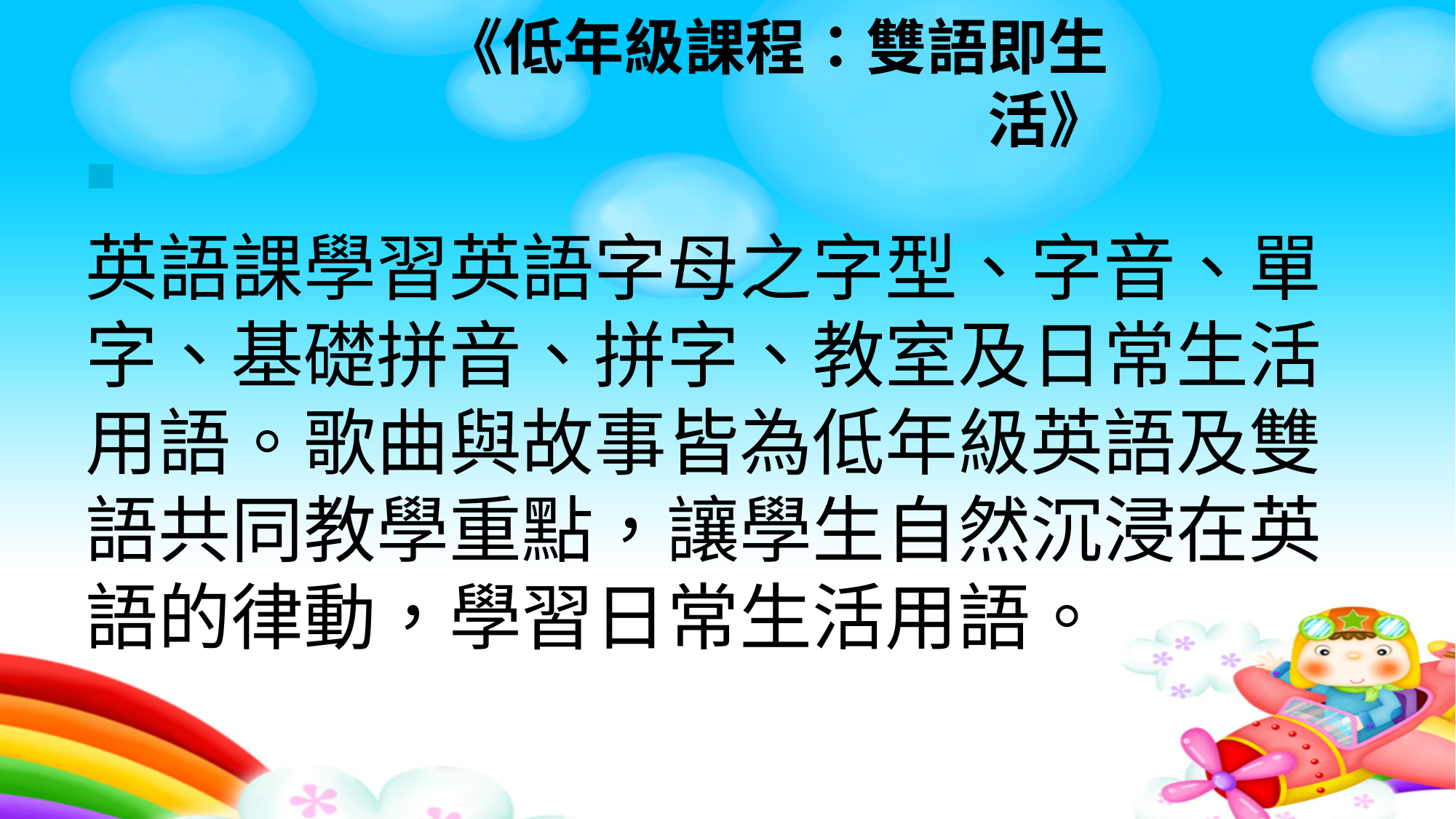

# 《低年級課程：雙語即生活》

英語課學習英語字母之字型、字音、單字、基礎拼音、拼字、教室及日常生活用語。歌曲與故事皆為低年級英語及雙語共同教學重點，讓學生自然沉浸在英語的律動，學習日常生活用語。